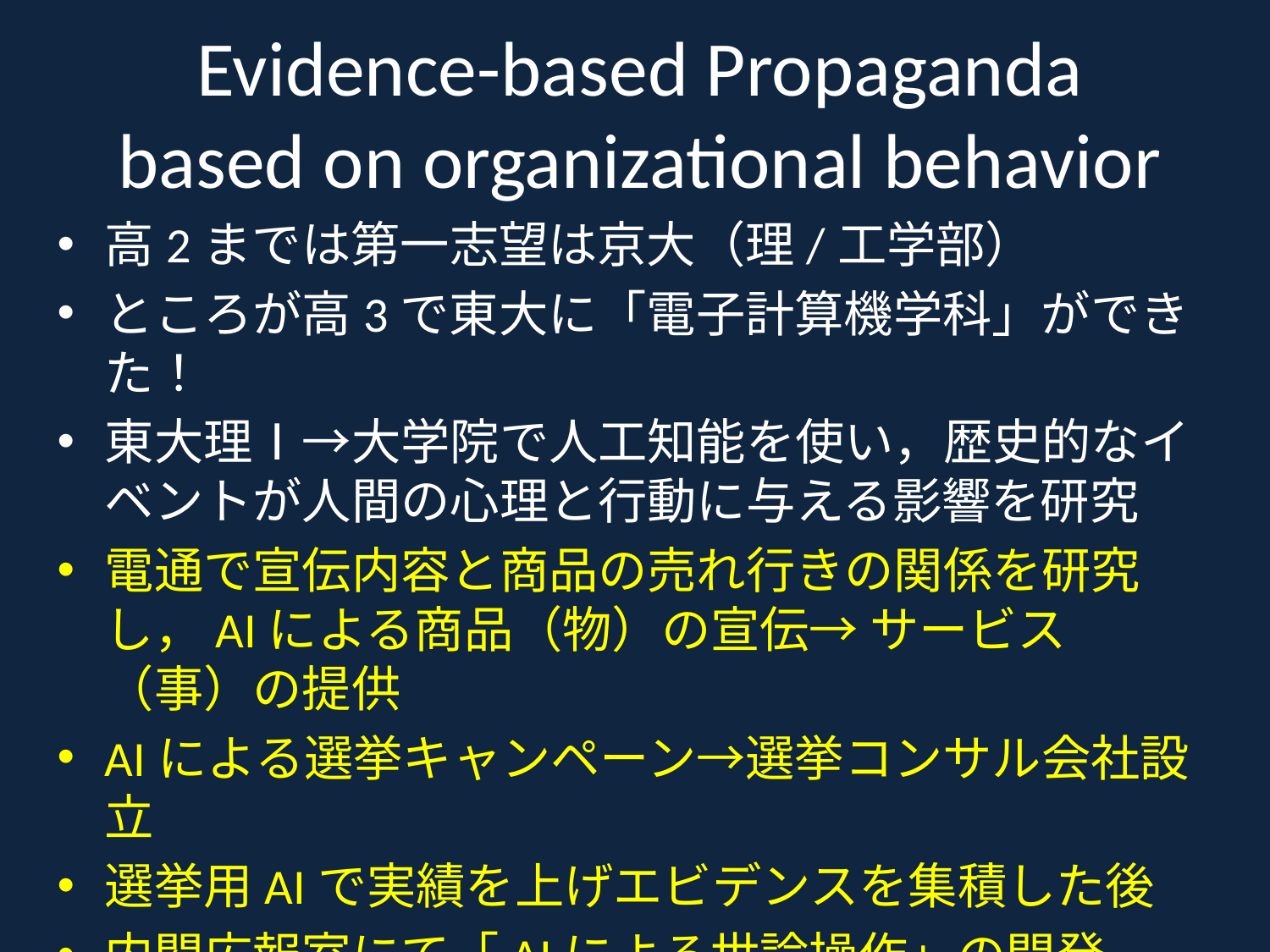

# Evidence-based Propaganda based on organizational behavior
高2までは第一志望は京大（理/工学部）
ところが高3で東大に「電子計算機学科」ができた！
東大理Ⅰ→大学院で人工知能を使い，歴史的なイベントが人間の心理と行動に与える影響を研究
電通で宣伝内容と商品の売れ行きの関係を研究し，AIによる商品（物）の宣伝→ サービス（事）の提供
AIによる選挙キャンペーン→選挙コンサル会社設立
選挙用AIで実績を上げエビデンスを集積した後
内閣広報室にて「AIによる世論操作」の開発
Evidence-based Propagandaを展開